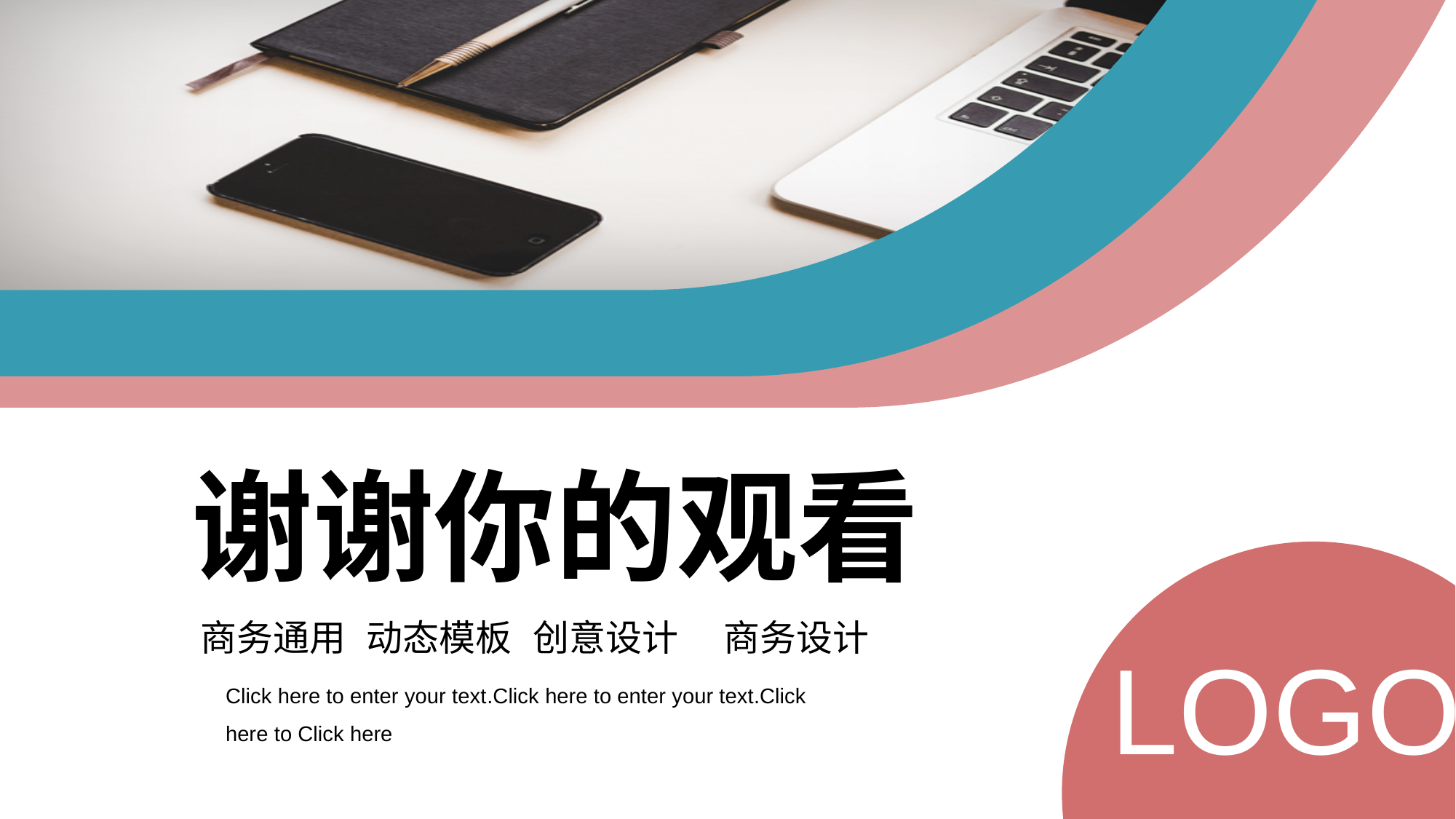

谢谢你的观看

商务通用
动态模板
创意设计
商务设计
LOGO
Click here to enter your text.Click here to enter your text.Click here to Click here